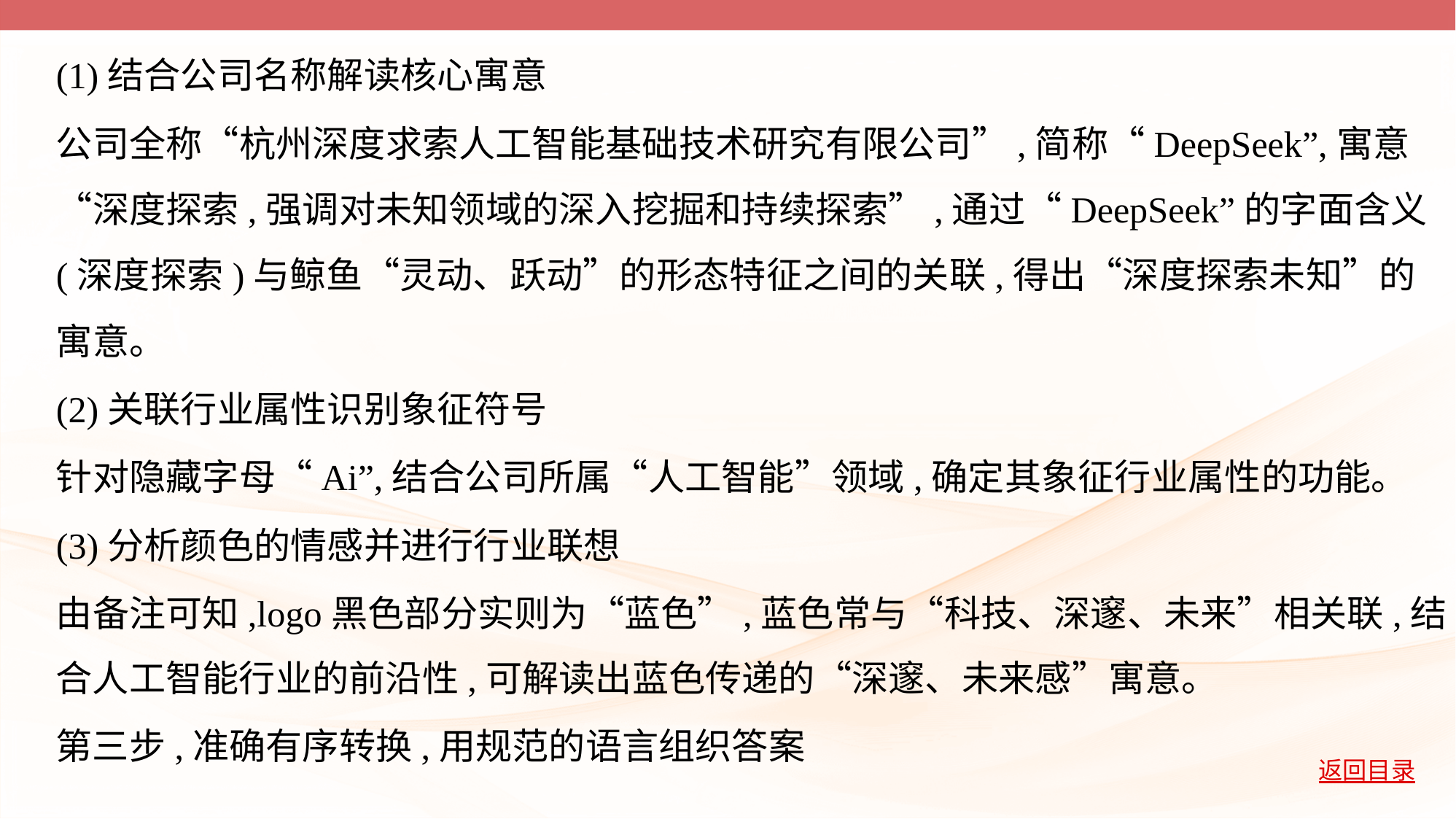

(1)结合公司名称解读核心寓意
公司全称“杭州深度求索人工智能基础技术研究有限公司”,简称“DeepSeek”,寓意
“深度探索,强调对未知领域的深入挖掘和持续探索”,通过“DeepSeek”的字面含义
(深度探索)与鲸鱼“灵动、跃动”的形态特征之间的关联,得出“深度探索未知”的
寓意。
(2)关联行业属性识别象征符号
针对隐藏字母“Ai”,结合公司所属“人工智能”领域,确定其象征行业属性的功能。
(3)分析颜色的情感并进行行业联想
由备注可知,logo黑色部分实则为“蓝色”,蓝色常与“科技、深邃、未来”相关联,结
合人工智能行业的前沿性,可解读出蓝色传递的“深邃、未来感”寓意。
第三步,准确有序转换,用规范的语言组织答案